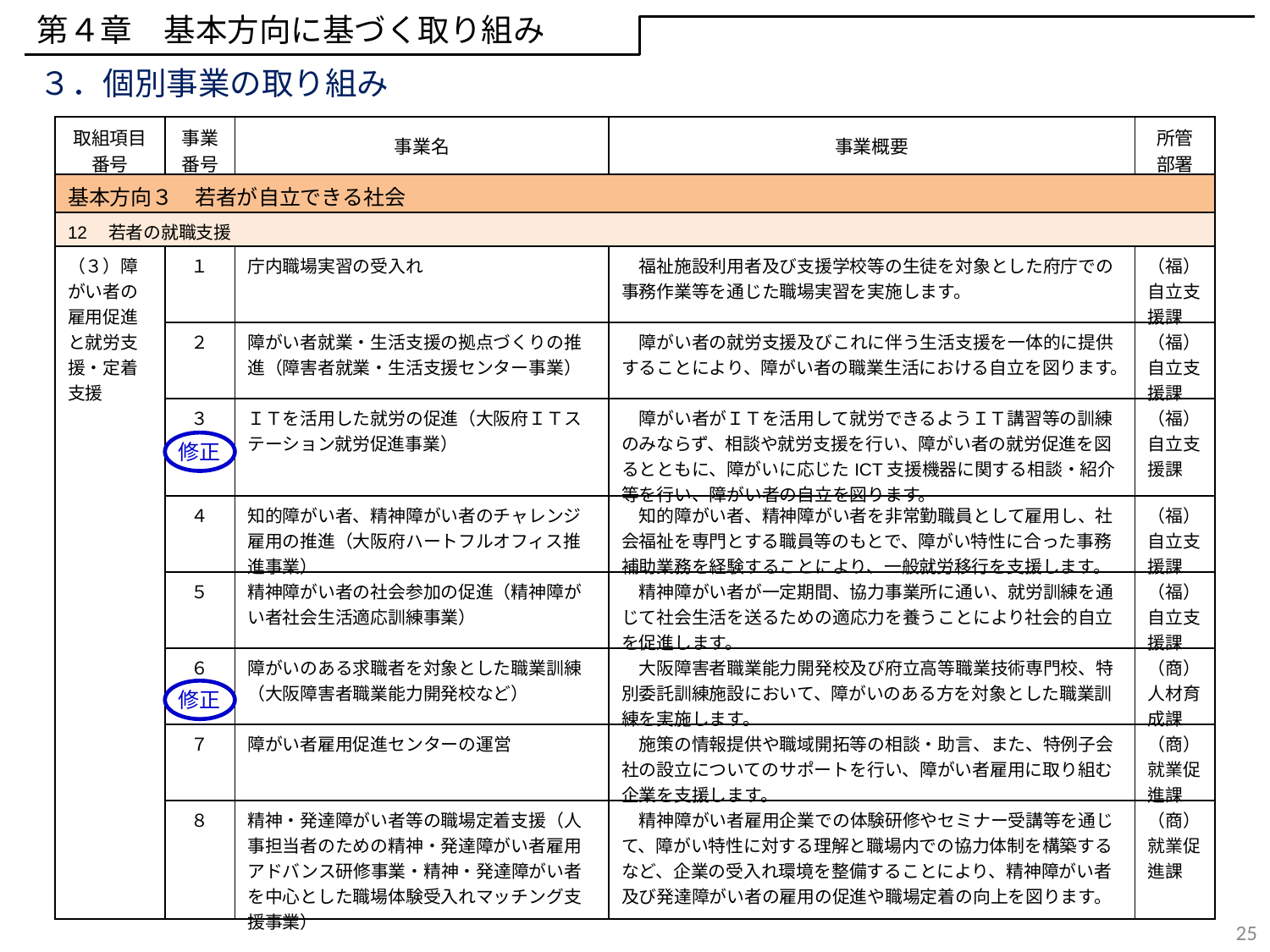

第４章　基本方向に基づく取り組み
３．個別事業の取り組み
| 取組項目 番号 | 事業 番号 | 事業名 | 事業概要 | 所管 部署 |
| --- | --- | --- | --- | --- |
| 基本方向３　若者が自立できる社会 |  |  |  |  |
| 12　若者の就職支援 |  |  |  |  |
| （３）障がい者の雇用促進と就労支援・定着支援 | １ | 庁内職場実習の受入れ | 福祉施設利用者及び支援学校等の生徒を対象とした府庁での事務作業等を通じた職場実習を実施します。 | （福）自立支援課 |
|  | ２ | 障がい者就業・生活支援の拠点づくりの推進（障害者就業・生活支援センター事業） | 障がい者の就労支援及びこれに伴う生活支援を一体的に提供することにより、障がい者の職業生活における自立を図ります。 | （福）自立支援課 |
|  | ３ | ＩＴを活用した就労の促進（大阪府ＩＴステーション就労促進事業） | 障がい者がＩＴを活用して就労できるようＩＴ講習等の訓練のみならず、相談や就労支援を行い、障がい者の就労促進を図るとともに、障がいに応じたICT支援機器に関する相談・紹介等を行い、障がい者の自立を図ります。 | （福）自立支援課 |
|  | ４ | 知的障がい者、精神障がい者のチャレンジ雇用の推進（大阪府ハートフルオフィス推進事業） | 知的障がい者、精神障がい者を非常勤職員として雇用し、社会福祉を専門とする職員等のもとで、障がい特性に合った事務補助業務を経験することにより、一般就労移行を支援します。 | （福）自立支援課 |
|  | ５ | 精神障がい者の社会参加の促進（精神障がい者社会生活適応訓練事業） | 精神障がい者が一定期間、協力事業所に通い、就労訓練を通じて社会生活を送るための適応力を養うことにより社会的自立を促進します。 | （福）自立支援課 |
|  | ６ | 障がいのある求職者を対象とした職業訓練（大阪障害者職業能力開発校など） | 大阪障害者職業能力開発校及び府立高等職業技術専門校、特別委託訓練施設において、障がいのある方を対象とした職業訓練を実施します。 | （商）人材育成課 |
|  | ７ | 障がい者雇用促進センターの運営 | 施策の情報提供や職域開拓等の相談・助言、また、特例子会社の設立についてのサポートを行い、障がい者雇用に取り組む企業を支援します。 | （商）就業促進課 |
|  | ８ | 精神・発達障がい者等の職場定着支援（人事担当者のための精神・発達障がい者雇用アドバンス研修事業・精神・発達障がい者を中心とした職場体験受入れマッチング支援事業） | 精神障がい者雇用企業での体験研修やセミナー受講等を通じて、障がい特性に対する理解と職場内での協力体制を構築するなど、企業の受入れ環境を整備することにより、精神障がい者及び発達障がい者の雇用の促進や職場定着の向上を図ります。 | （商）就業促進課 |

修正

修正
25